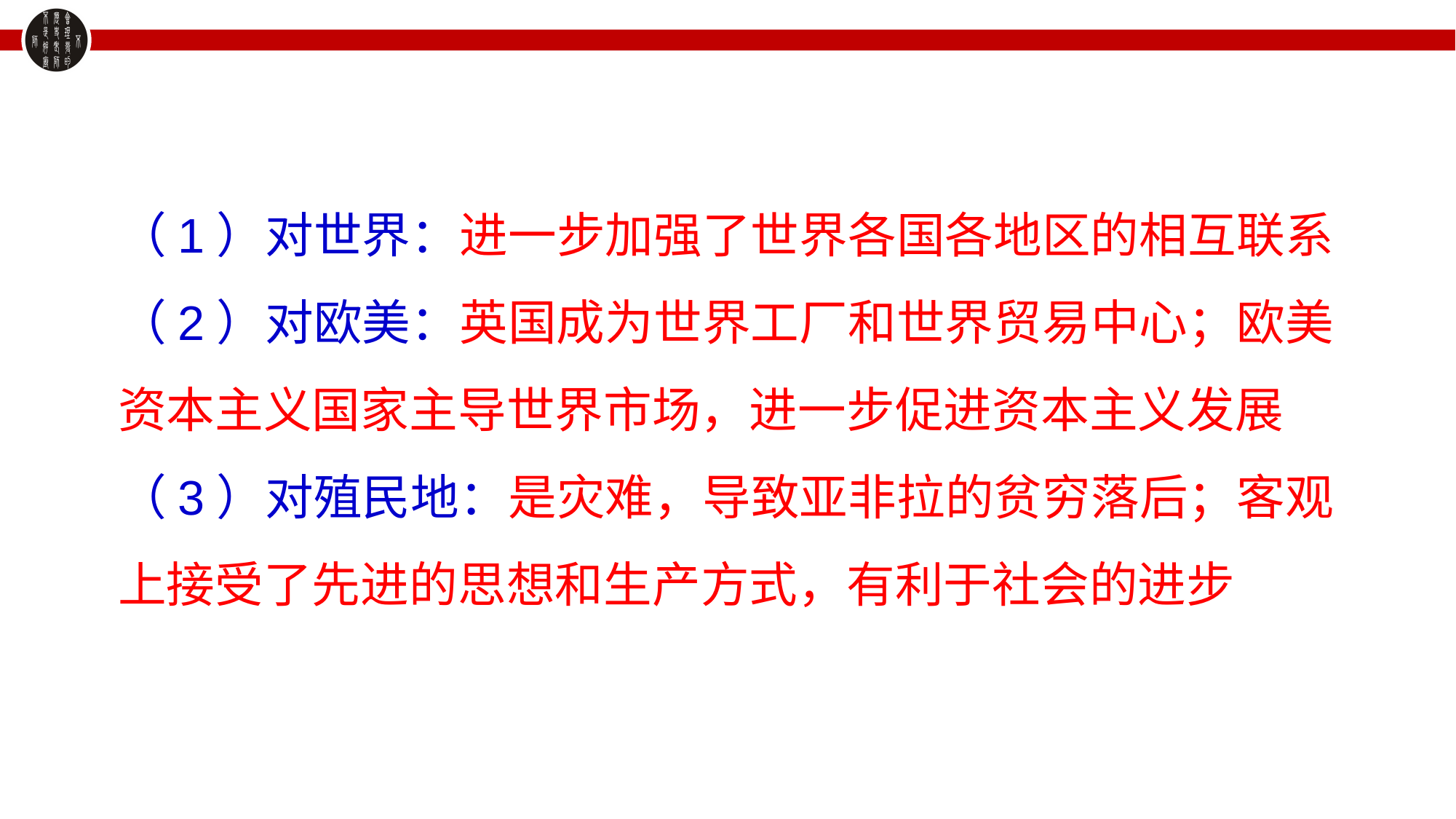

（1）对世界：进一步加强了世界各国各地区的相互联系
（2）对欧美：英国成为世界工厂和世界贸易中心；欧美资本主义国家主导世界市场，进一步促进资本主义发展
（3）对殖民地：是灾难，导致亚非拉的贫穷落后；客观上接受了先进的思想和生产方式，有利于社会的进步